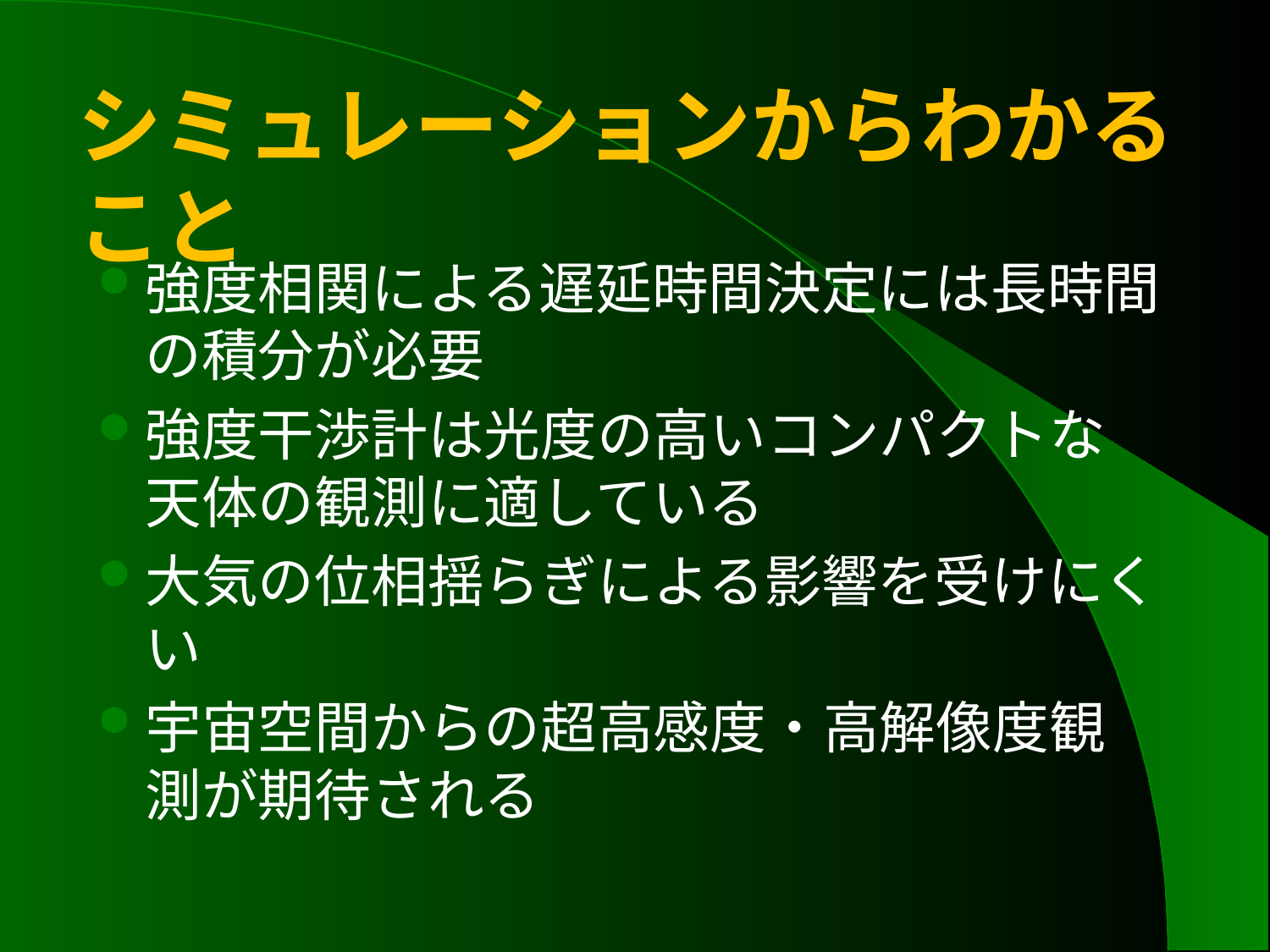

シミュレーションからわかること
強度相関による遅延時間決定には長時間の積分が必要
強度干渉計は光度の高いコンパクトな天体の観測に適している
大気の位相揺らぎによる影響を受けにくい
宇宙空間からの超高感度・高解像度観測が期待される